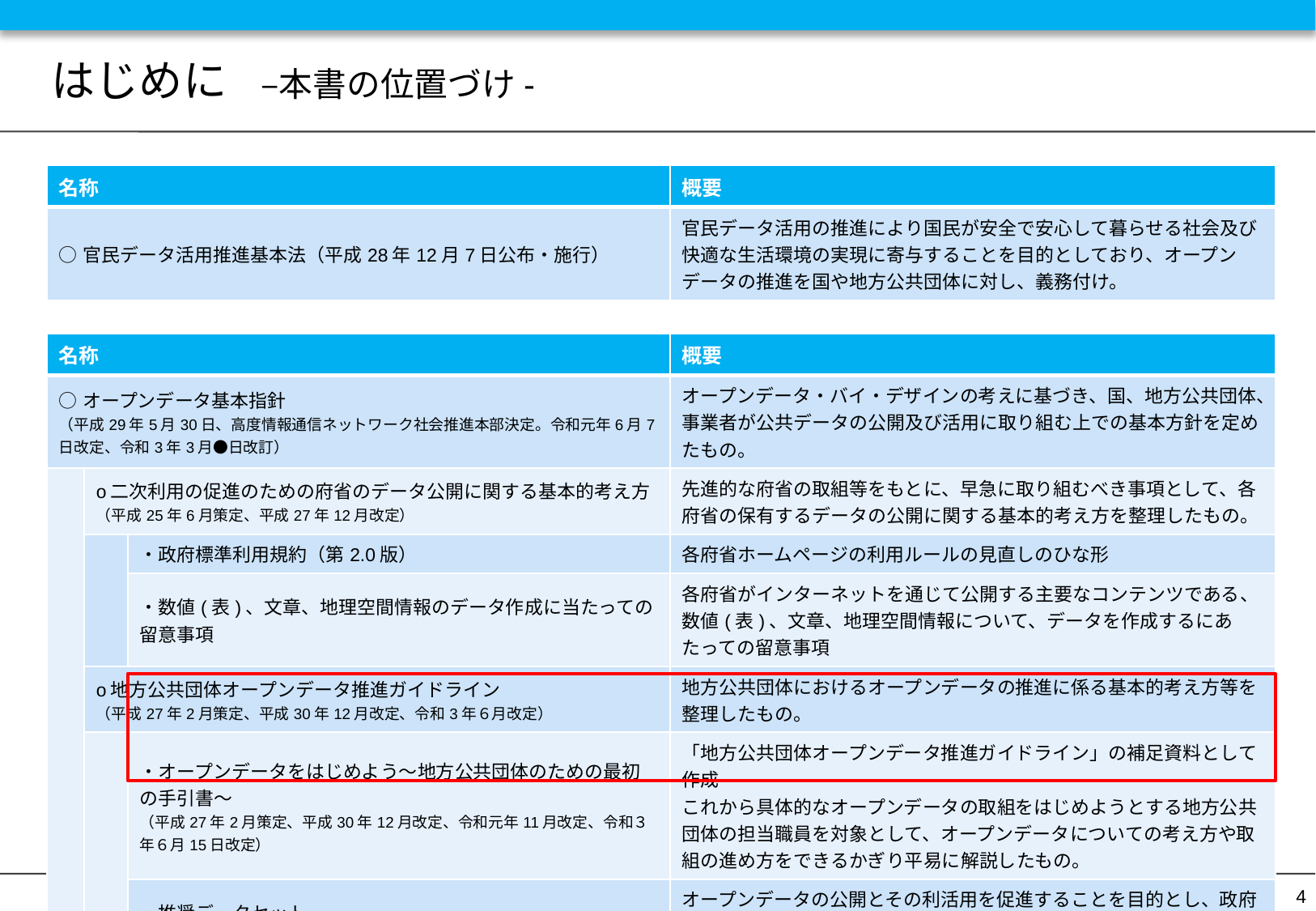

# はじめに　–本書の位置づけ-
| 名称 | 概要 |
| --- | --- |
| ○官民データ活用推進基本法（平成28年12月7日公布・施行） | 官民データ活用の推進により国民が安全で安心して暮らせる社会及び快適な生活環境の実現に寄与することを目的としており、オープンデータの推進を国や地方公共団体に対し、義務付け。 |
| 名称 |  |  | 概要 |
| --- | --- | --- | --- |
| ○オープンデータ基本指針 （平成29年5月30日、高度情報通信ネットワーク社会推進本部決定。令和元年6月7日改定、令和3年3月●日改訂） |  |  | オープンデータ・バイ・デザインの考えに基づき、国、地方公共団体、事業者が公共データの公開及び活用に取り組む上での基本方針を定めたもの。 |
|  | ο二次利用の促進のための府省のデータ公開に関する基本的考え方 （平成25年6月策定、平成27年12月改定） |  | 先進的な府省の取組等をもとに、早急に取り組むべき事項として、各府省の保有するデータの公開に関する基本的考え方を整理したもの。 |
|  |  | ・政府標準利用規約（第2.0版） | 各府省ホームページの利用ルールの見直しのひな形 |
|  |  | ・数値(表)、文章、地理空間情報のデータ作成に当たっての留意事項 | 各府省がインターネットを通じて公開する主要なコンテンツである、数値(表)、文章、地理空間情報について、データを作成するにあたっての留意事項 |
|  | ο地方公共団体オープンデータ推進ガイドライン （平成27年2月策定、平成30年12月改定、令和3年６月改定） |  | 地方公共団体におけるオープンデータの推進に係る基本的考え方等を整理したもの。 |
|  |  | ・オープンデータをはじめよう～地方公共団体のための最初の手引書～ （平成27年2月策定、平成30年12月改定、令和元年11月改定、令和３年６月15日改定） | 「地方公共団体オープンデータ推進ガイドライン」の補足資料として作成 これから具体的なオープンデータの取組をはじめようとする地方公共団体の担当職員を対象として、オープンデータについての考え方や取組の進め方をできるかぎり平易に解説したもの。 |
|  |  | ・推奨データセット （平成29年12月策定） | オープンデータの公開とその利活用を促進することを目的とし、政府として公開を推奨するデータと、公開するデータの作成にあたり準拠すべきルールやフォーマット等を取りまとめたもの。 |

4